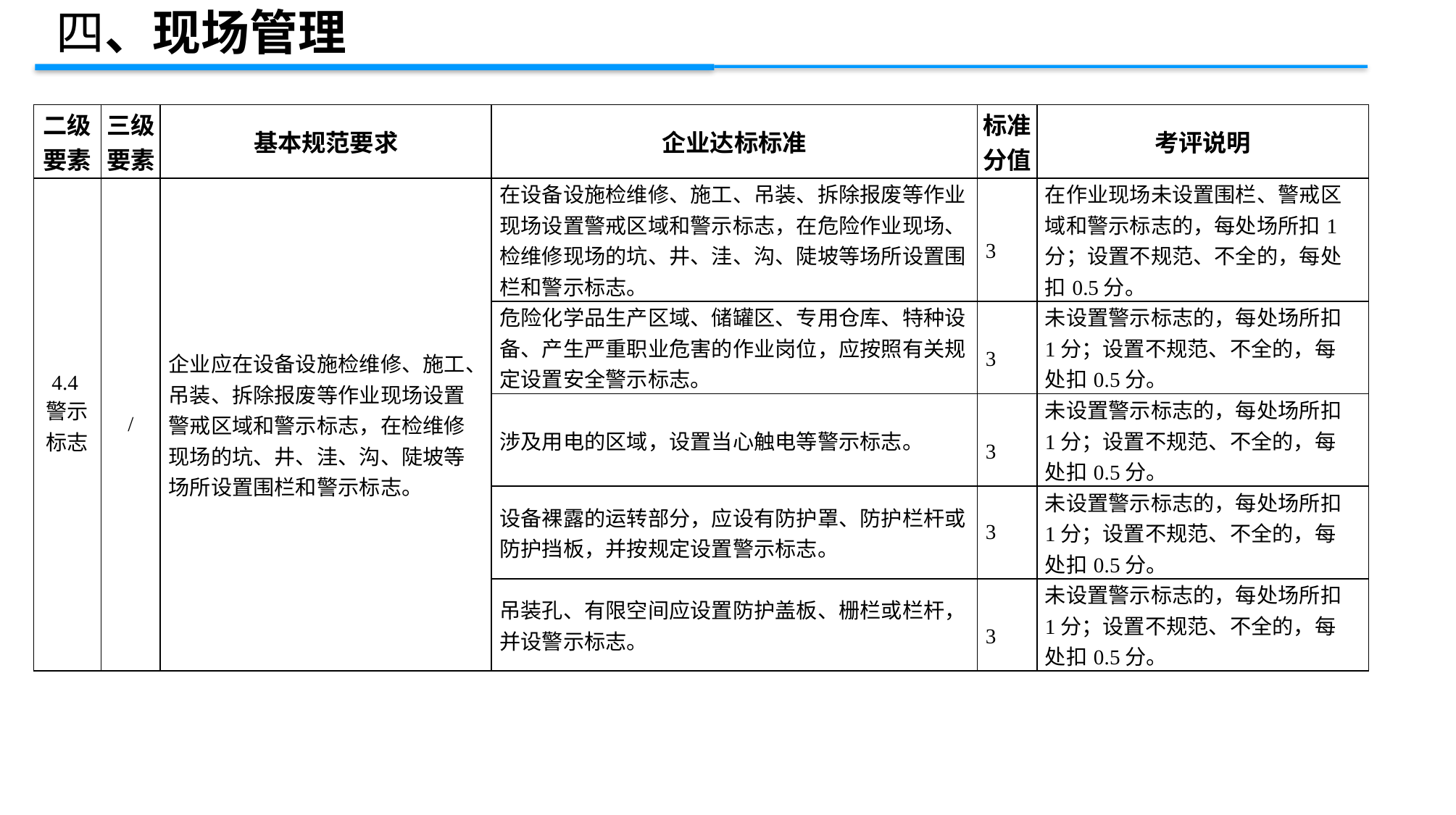

四、现场管理

| 二级 要素 | 三级 要素 | 基本规范要求 | 企业达标标准 | 标准 分值 | 考评说明 |
| --- | --- | --- | --- | --- | --- |
| 4.4警示标志 | / | 企业应在设备设施检维修、施工、吊装、拆除报废等作业现场设置警戒区域和警示标志，在检维修现场的坑、井、洼、沟、陡坡等场所设置围栏和警示标志。 | 在设备设施检维修、施工、吊装、拆除报废等作业现场设置警戒区域和警示标志，在危险作业现场、检维修现场的坑、井、洼、沟、陡坡等场所设置围栏和警示标志。 | 3 | 在作业现场未设置围栏、警戒区域和警示标志的，每处场所扣1分；设置不规范、不全的，每处扣0.5分。 |
|  |  |  | 危险化学品生产区域、储罐区、专用仓库、特种设备、产生严重职业危害的作业岗位，应按照有关规定设置安全警示标志。 | 3 | 未设置警示标志的，每处场所扣1分；设置不规范、不全的，每处扣0.5分。 |
|  |  |  | 涉及用电的区域，设置当心触电等警示标志。 | 3 | 未设置警示标志的，每处场所扣1分；设置不规范、不全的，每处扣0.5分。 |
|  |  |  | 设备裸露的运转部分，应设有防护罩、防护栏杆或防护挡板，并按规定设置警示标志。 | 3 | 未设置警示标志的，每处场所扣1分；设置不规范、不全的，每处扣0.5分。 |
|  |  |  | 吊装孔、有限空间应设置防护盖板、栅栏或栏杆，并设警示标志。 | 3 | 未设置警示标志的，每处场所扣1分；设置不规范、不全的，每处扣0.5分。 |